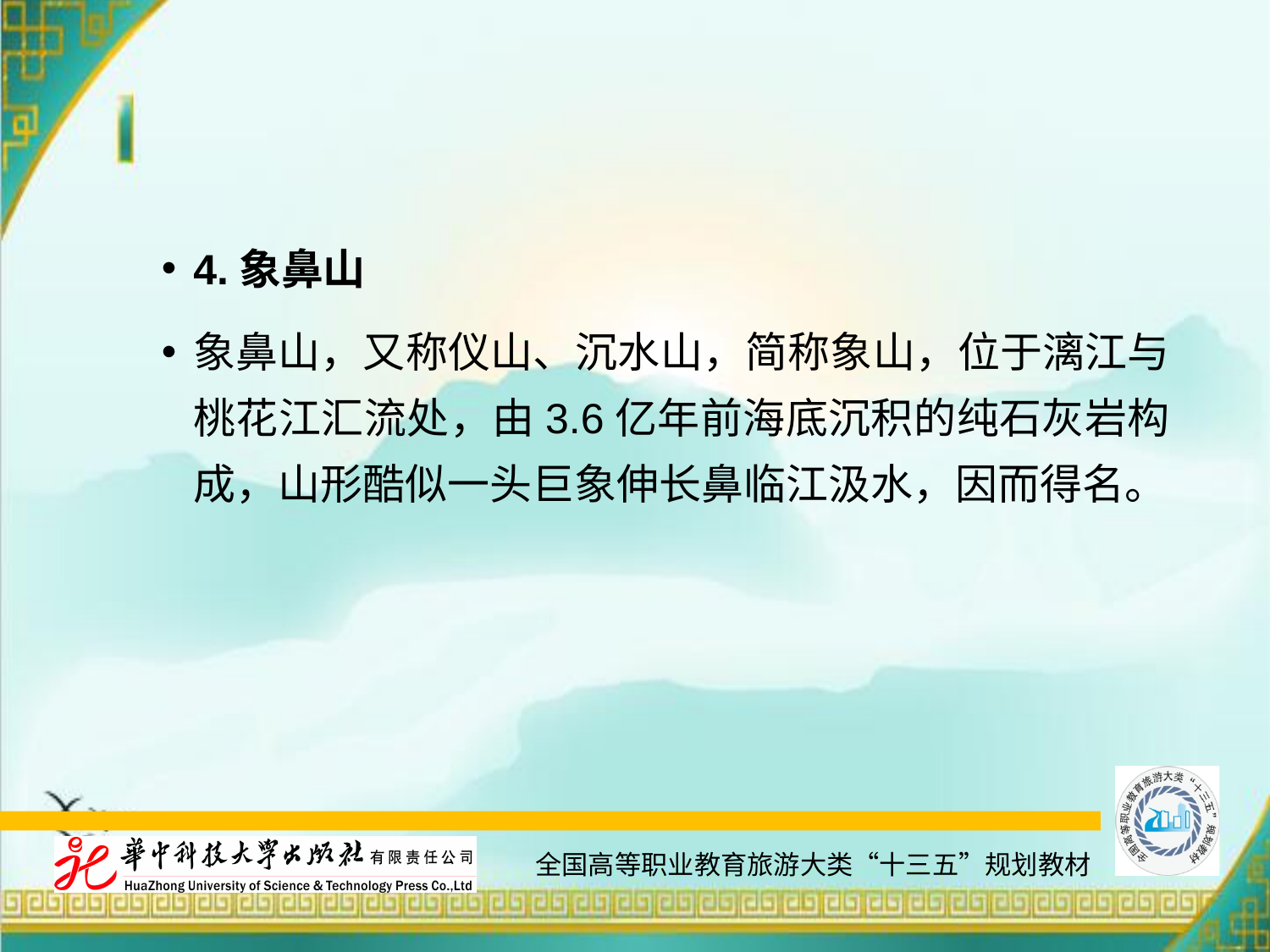

#
4.象鼻山
象鼻山，又称仪山、沉水山，简称象山，位于漓江与桃花江汇流处，由3.6亿年前海底沉积的纯石灰岩构成，山形酷似一头巨象伸长鼻临江汲水，因而得名。